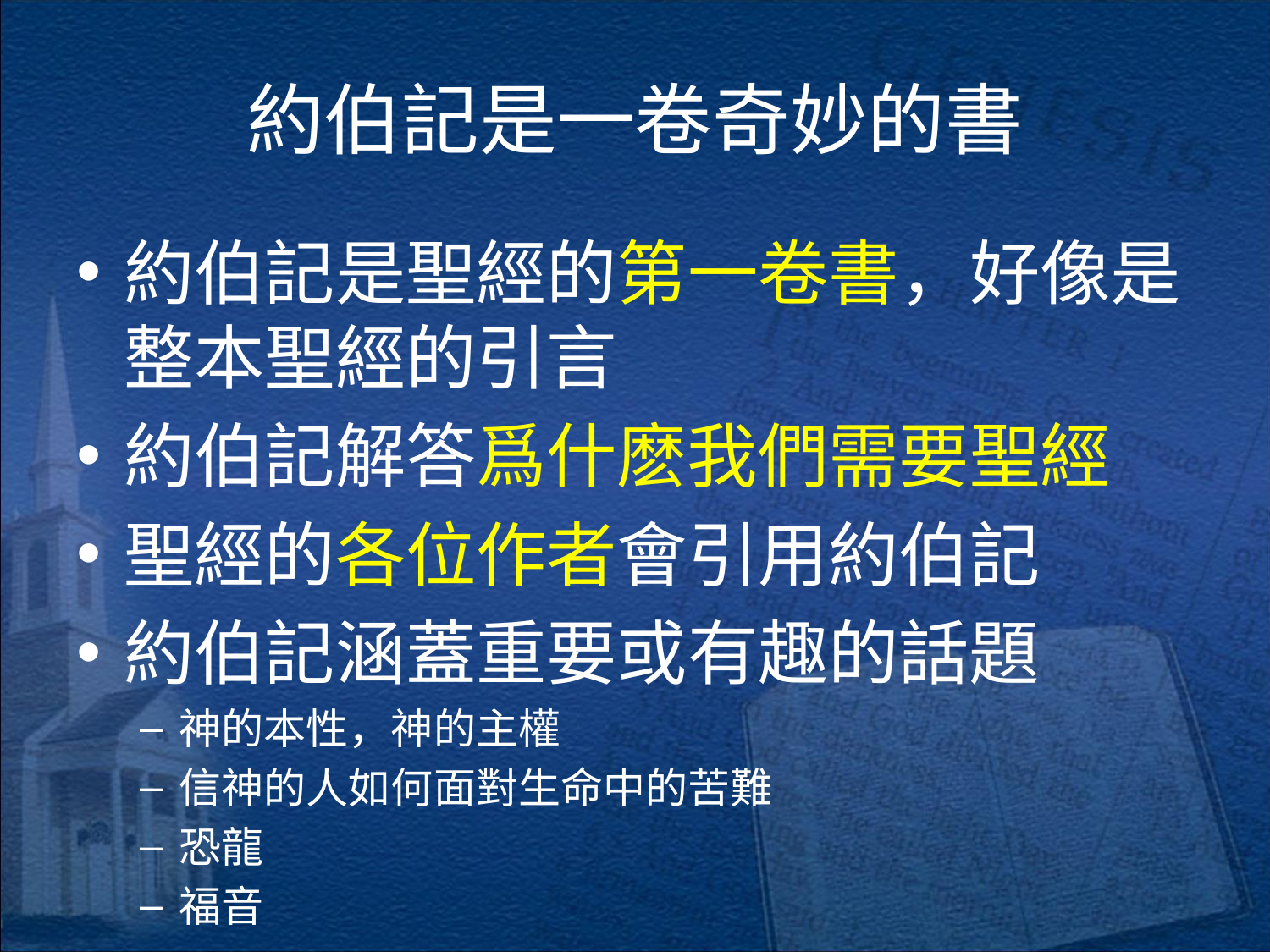

# 約伯記是一卷奇妙的書
約伯記是聖經的第一卷書，好像是整本聖經的引言
約伯記解答爲什麽我們需要聖經
聖經的各位作者會引用約伯記
約伯記涵蓋重要或有趣的話題
神的本性，神的主權
信神的人如何面對生命中的苦難
恐龍
福音